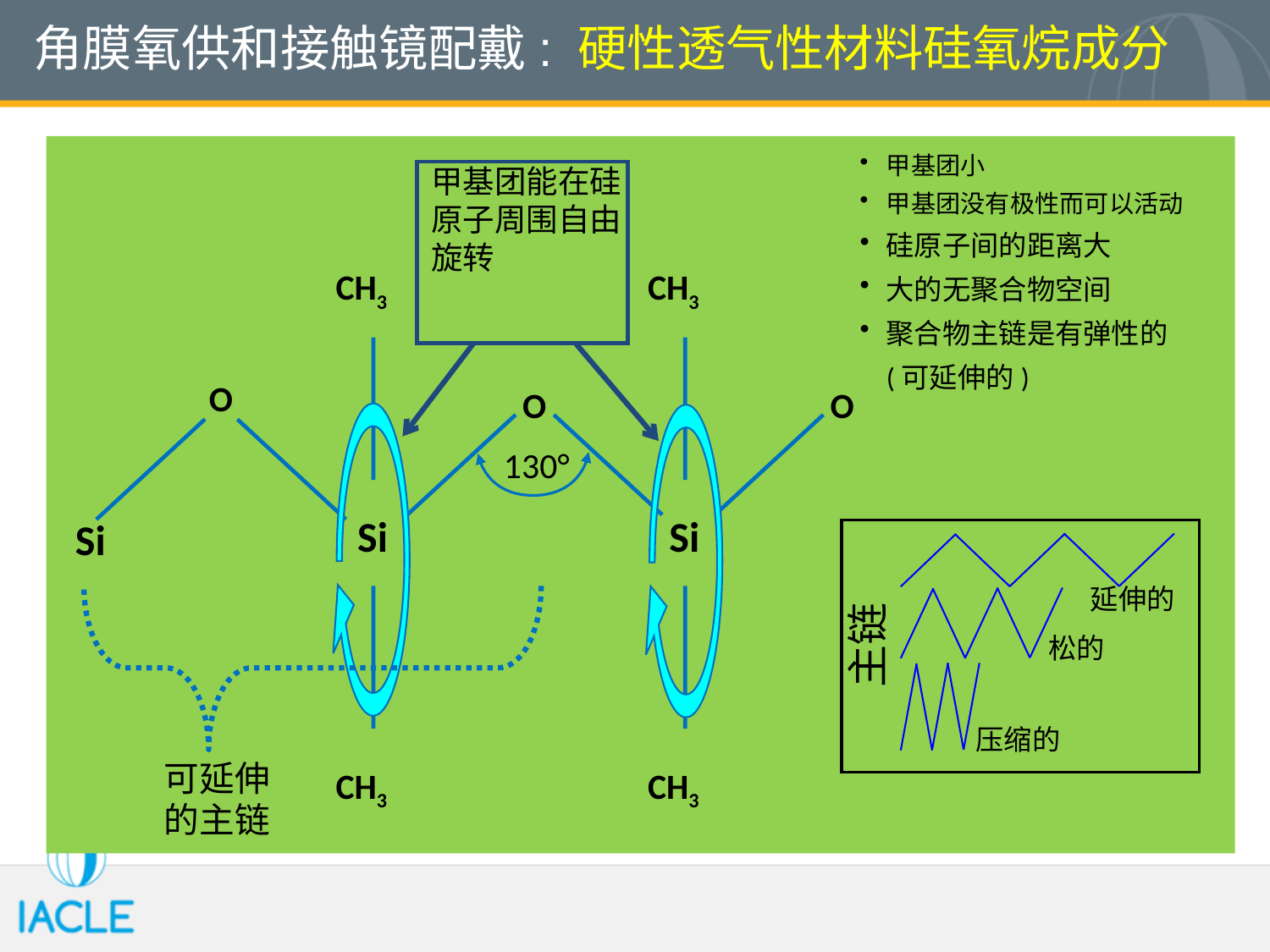

角膜氧供和接触镜配戴: 硬性透气性材料硅氧烷成分
甲基团小
甲基团没有极性而可以活动
硅原子间的距离大
大的无聚合物空间
聚合物主链是有弹性的 (可延伸的)

甲基团能在硅原子周围自由旋转

CH3
CH3

O
O
O

130°

Si
Si
Si

延伸的
主链
松的
压缩的

可延伸
的主链
CH3
CH3